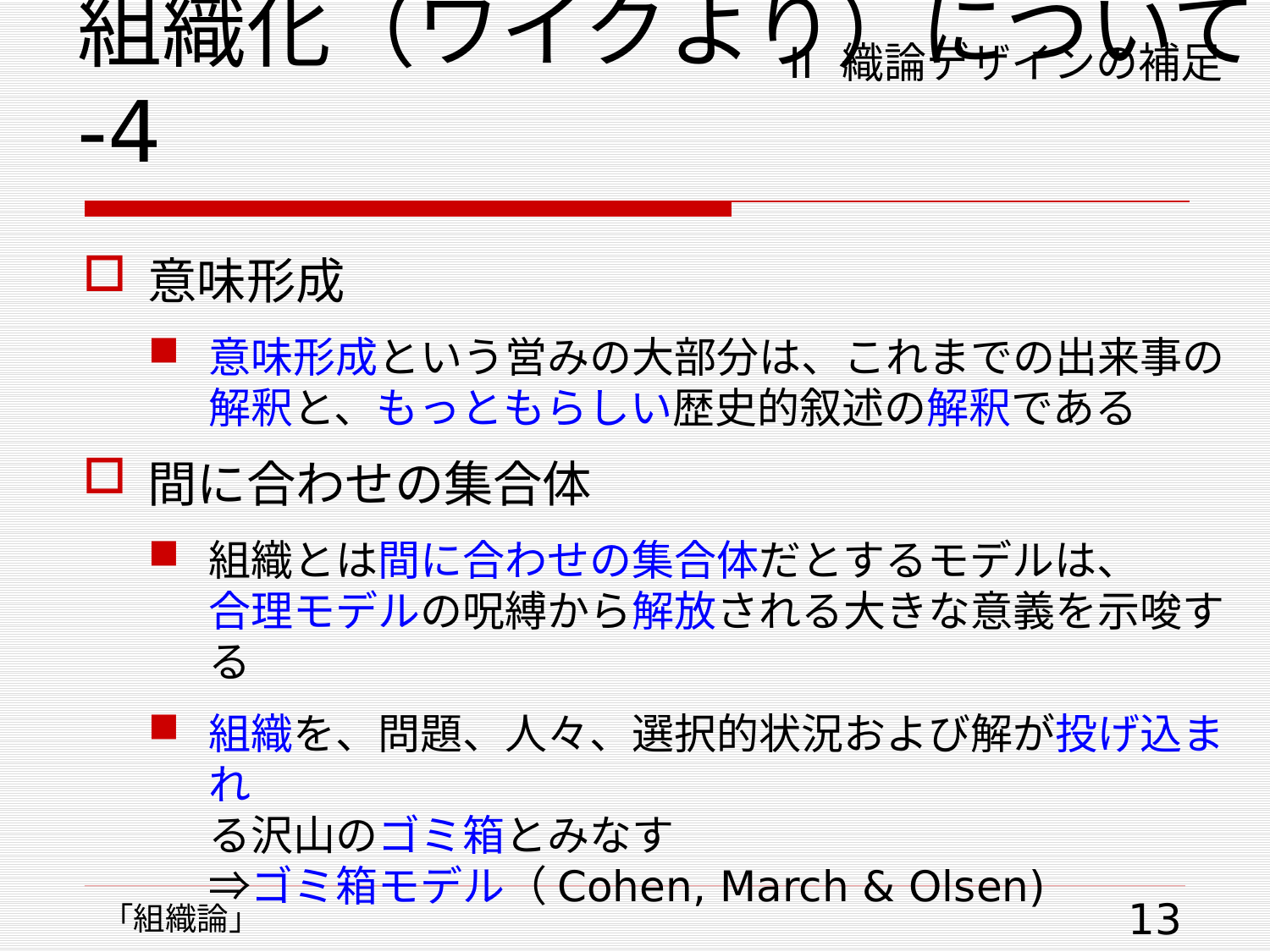

# 組織化（ワイクより）について-4
Ⅱ 織論デザインの補足
意味形成
意味形成という営みの大部分は、これまでの出来事の
解釈と、もっともらしい歴史的叙述の解釈である
間に合わせの集合体
組織とは間に合わせの集合体だとするモデルは、
合理モデルの呪縛から解放される大きな意義を示唆する
組織を、問題、人々、選択的状況および解が投げ込まれ
る沢山のゴミ箱とみなす
⇒ゴミ箱モデル（Cohen, March & Olsen)
13
「組織論」